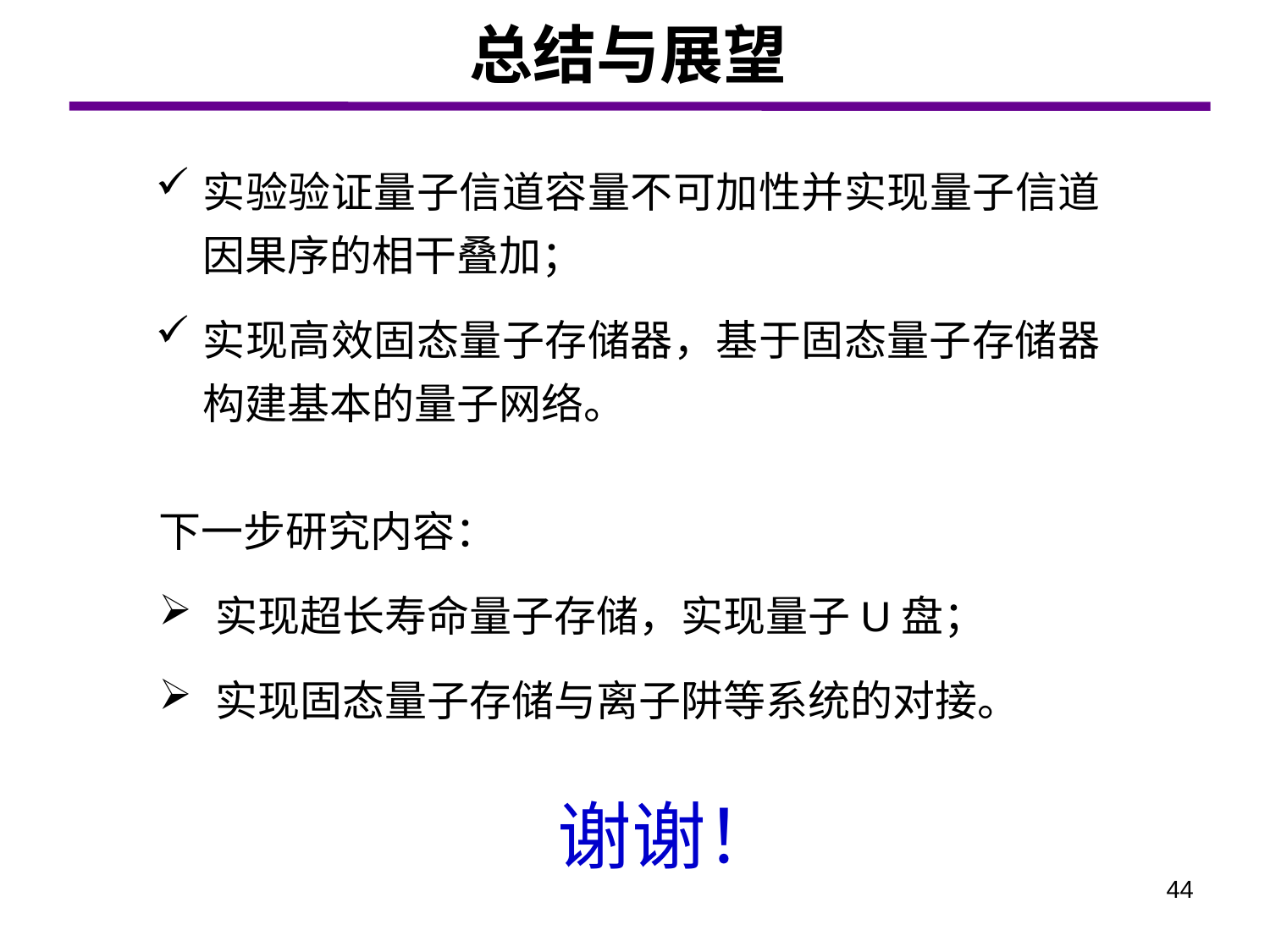

总结与展望
实验验证量子信道容量不可加性并实现量子信道因果序的相干叠加；
实现高效固态量子存储器，基于固态量子存储器构建基本的量子网络。
下一步研究内容：
 实现超长寿命量子存储，实现量子U盘；
 实现固态量子存储与离子阱等系统的对接。
谢谢！
44